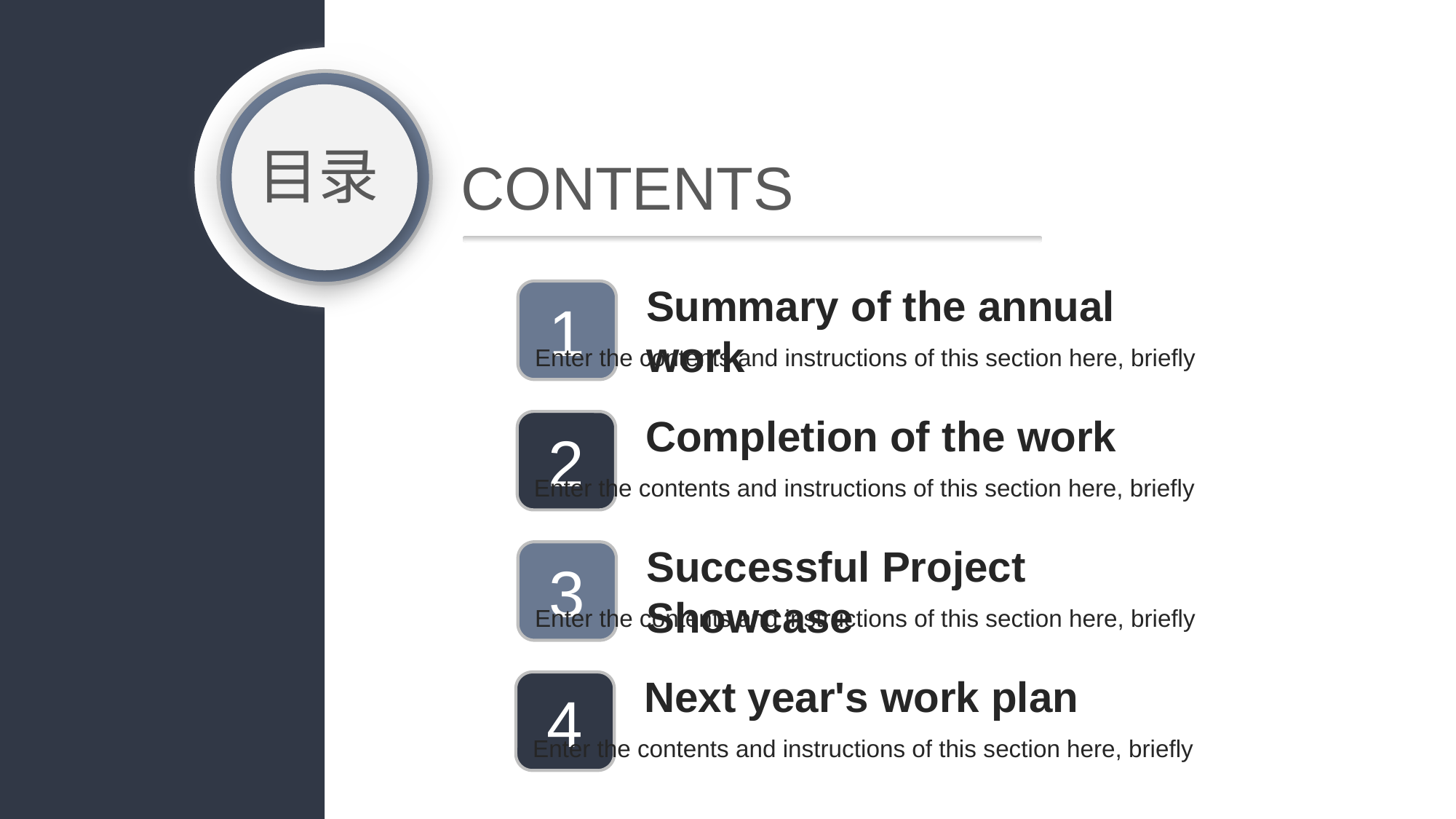

目录
CONTENTS

Summary of the annual work
1
Enter the contents and instructions of this section here, briefly
Completion of the work
2
Enter the contents and instructions of this section here, briefly
Successful Project Showcase
3
Enter the contents and instructions of this section here, briefly
Next year's work plan
4
Enter the contents and instructions of this section here, briefly